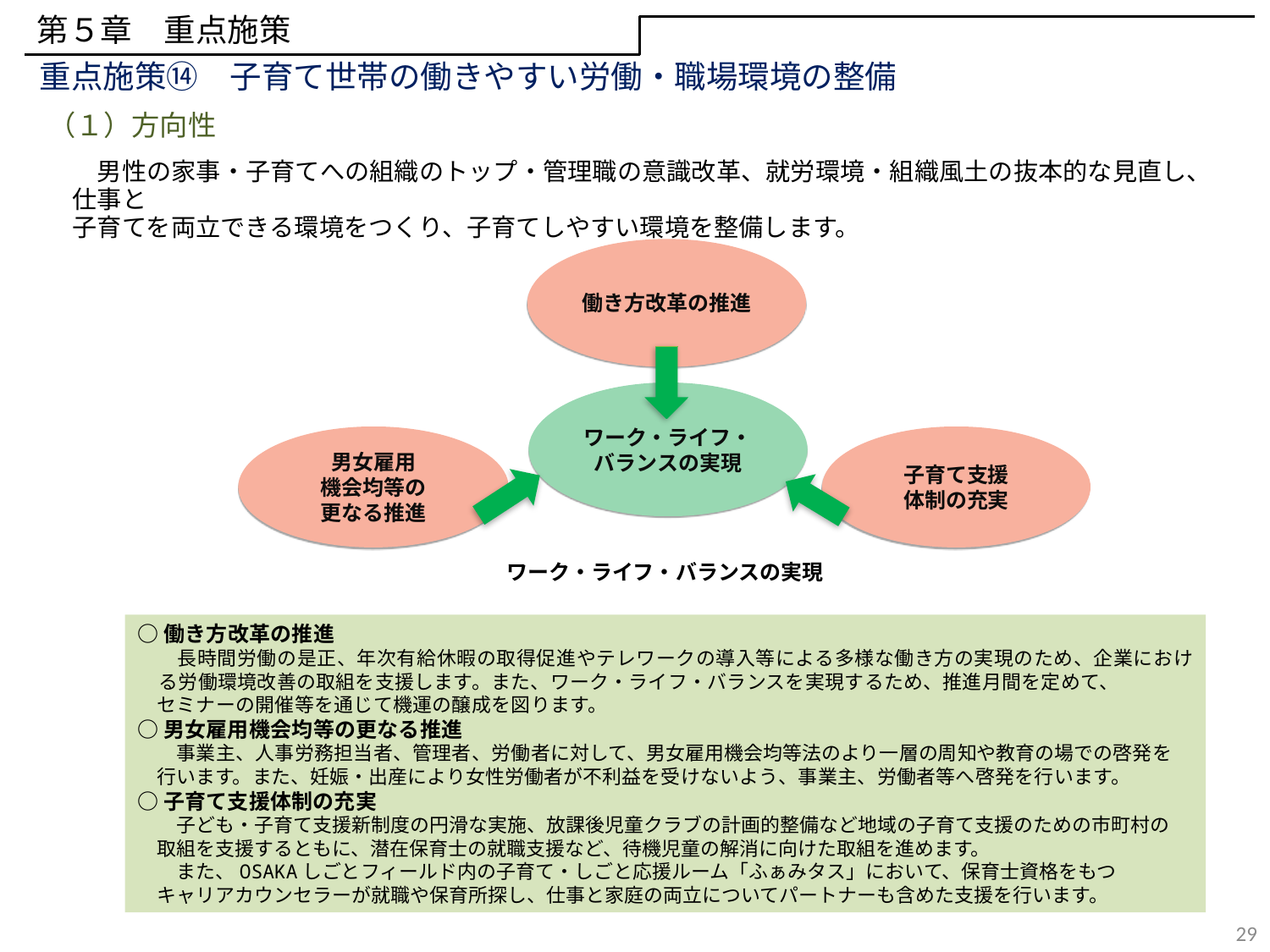

第５章　重点施策

重点施策⑭　子育て世帯の働きやすい労働・職場環境の整備
（１）方向性
　男性の家事・子育てへの組織のトップ・管理職の意識改革、就労環境・組織風土の抜本的な見直し、仕事と
子育てを両立できる環境をつくり、子育てしやすい環境を整備します。
働き方改革の推進

ワーク・ライフ・バランスの実現
男女雇用
機会均等の
更なる推進
子育て支援
体制の充実

ワーク・ライフ・バランスの実現
○働き方改革の推進
　　長時間労働の是正、年次有給休暇の取得促進やテレワークの導入等による多様な働き方の実現のため、企業における労働環境改善の取組を支援します。また、ワーク・ライフ・バランスを実現するため、推進月間を定めて、
　セミナーの開催等を通じて機運の醸成を図ります。
○男女雇用機会均等の更なる推進
　　事業主、人事労務担当者、管理者、労働者に対して、男女雇用機会均等法のより一層の周知や教育の場での啓発を
　行います。また、妊娠・出産により女性労働者が不利益を受けないよう、事業主、労働者等へ啓発を行います。
○子育て支援体制の充実
　　子ども・子育て支援新制度の円滑な実施、放課後児童クラブの計画的整備など地域の子育て支援のための市町村の
　取組を支援するともに、潜在保育士の就職支援など、待機児童の解消に向けた取組を進めます。
　　また、OSAKAしごとフィールド内の子育て・しごと応援ルーム「ふぁみタス」において、保育士資格をもつ
　キャリアカウンセラーが就職や保育所探し、仕事と家庭の両立についてパートナーも含めた支援を行います。
29